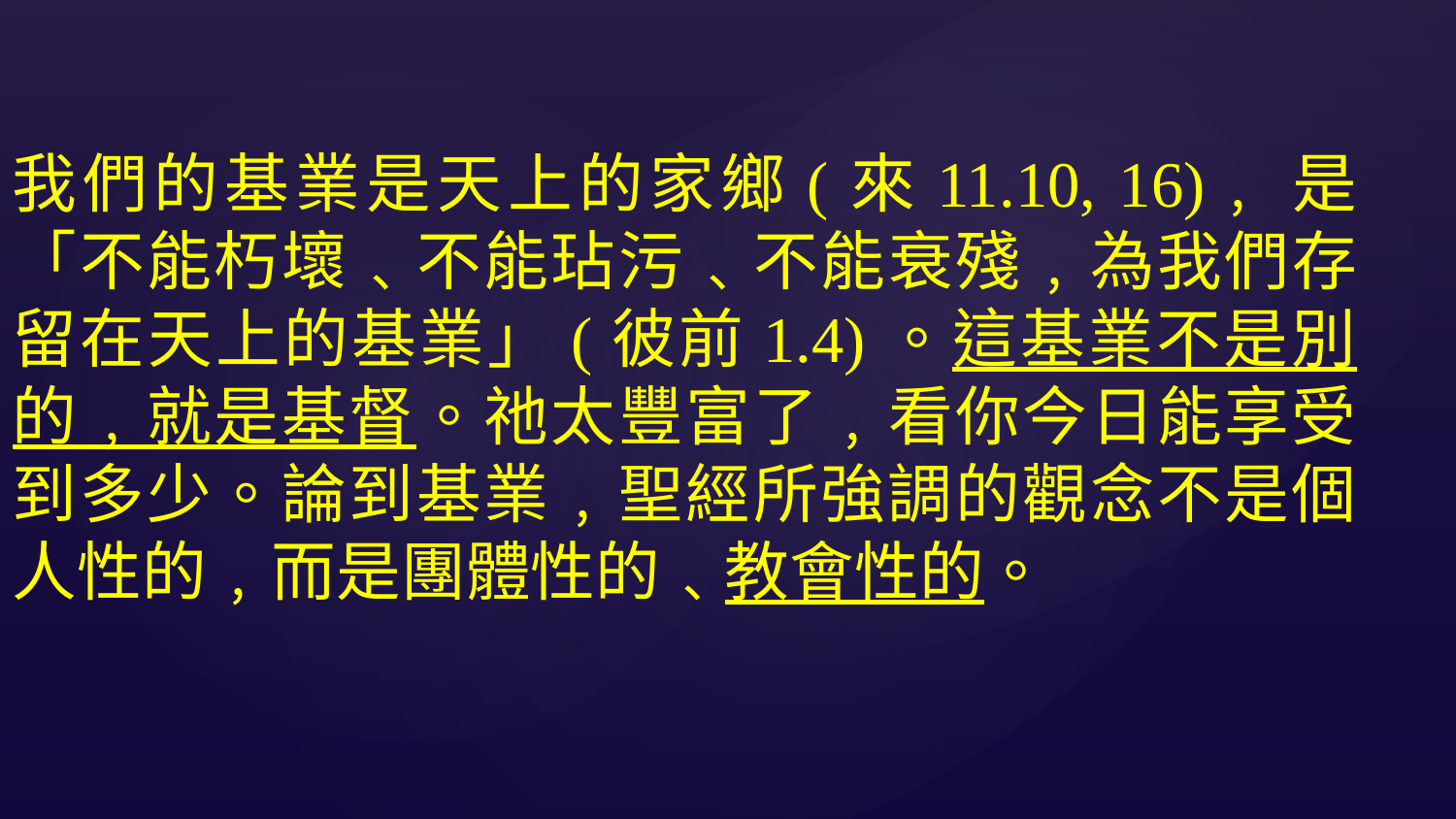

我們的基業是天上的家鄉(來11.10, 16)﹐是「不能朽壞﹑不能玷污﹑不能衰殘﹐為我們存留在天上的基業」(彼前1.4)。這基業不是別的﹐就是基督。祂太豐富了﹐看你今日能享受到多少。論到基業﹐聖經所強調的觀念不是個人性的﹐而是團體性的﹑教會性的。